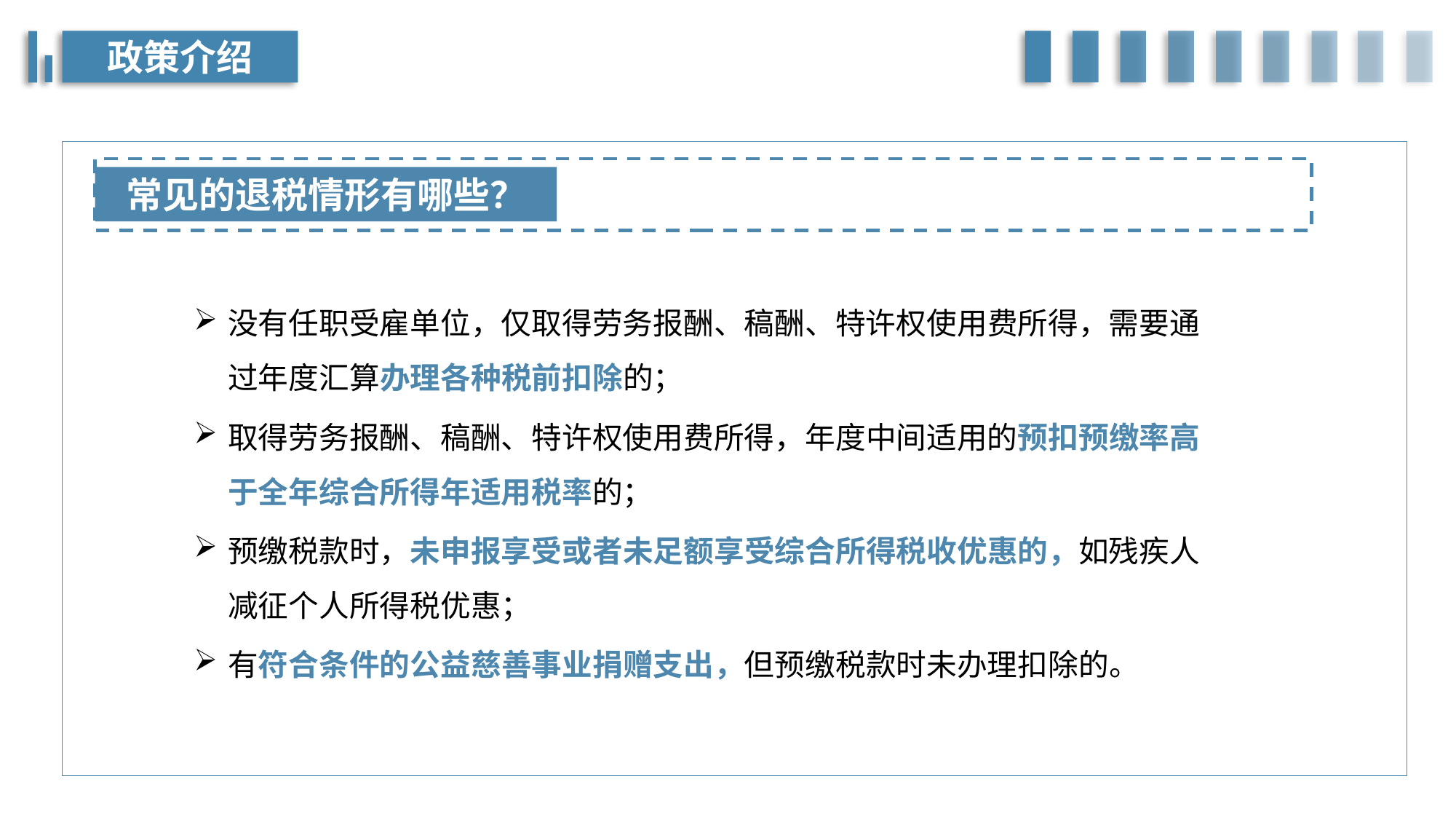

政策介绍

常见的退税情形有哪些？
没有任职受雇单位，仅取得劳务报酬、稿酬、特许权使用费所得，需要通过年度汇算办理各种税前扣除的；
取得劳务报酬、稿酬、特许权使用费所得，年度中间适用的预扣预缴率高于全年综合所得年适用税率的；
预缴税款时，未申报享受或者未足额享受综合所得税收优惠的，如残疾人减征个人所得税优惠；
有符合条件的公益慈善事业捐赠支出，但预缴税款时未办理扣除的。